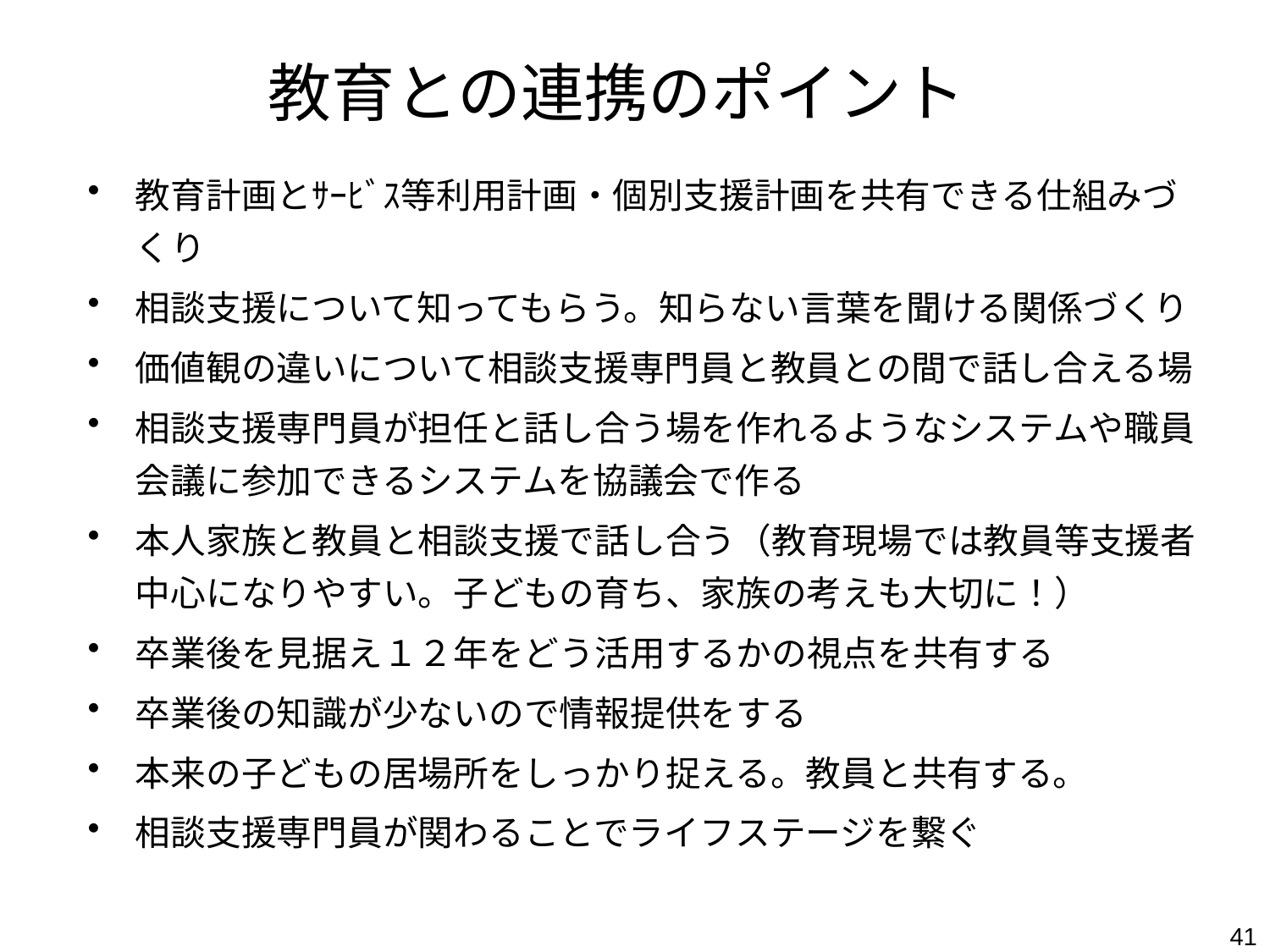

# 教育との連携のポイント
教育計画とｻｰﾋﾞｽ等利用計画・個別支援計画を共有できる仕組みづくり
相談支援について知ってもらう。知らない言葉を聞ける関係づくり
価値観の違いについて相談支援専門員と教員との間で話し合える場
相談支援専門員が担任と話し合う場を作れるようなシステムや職員会議に参加できるシステムを協議会で作る
本人家族と教員と相談支援で話し合う（教育現場では教員等支援者中心になりやすい。子どもの育ち、家族の考えも大切に！）
卒業後を見据え１２年をどう活用するかの視点を共有する
卒業後の知識が少ないので情報提供をする
本来の子どもの居場所をしっかり捉える。教員と共有する。
相談支援専門員が関わることでライフステージを繋ぐ
41